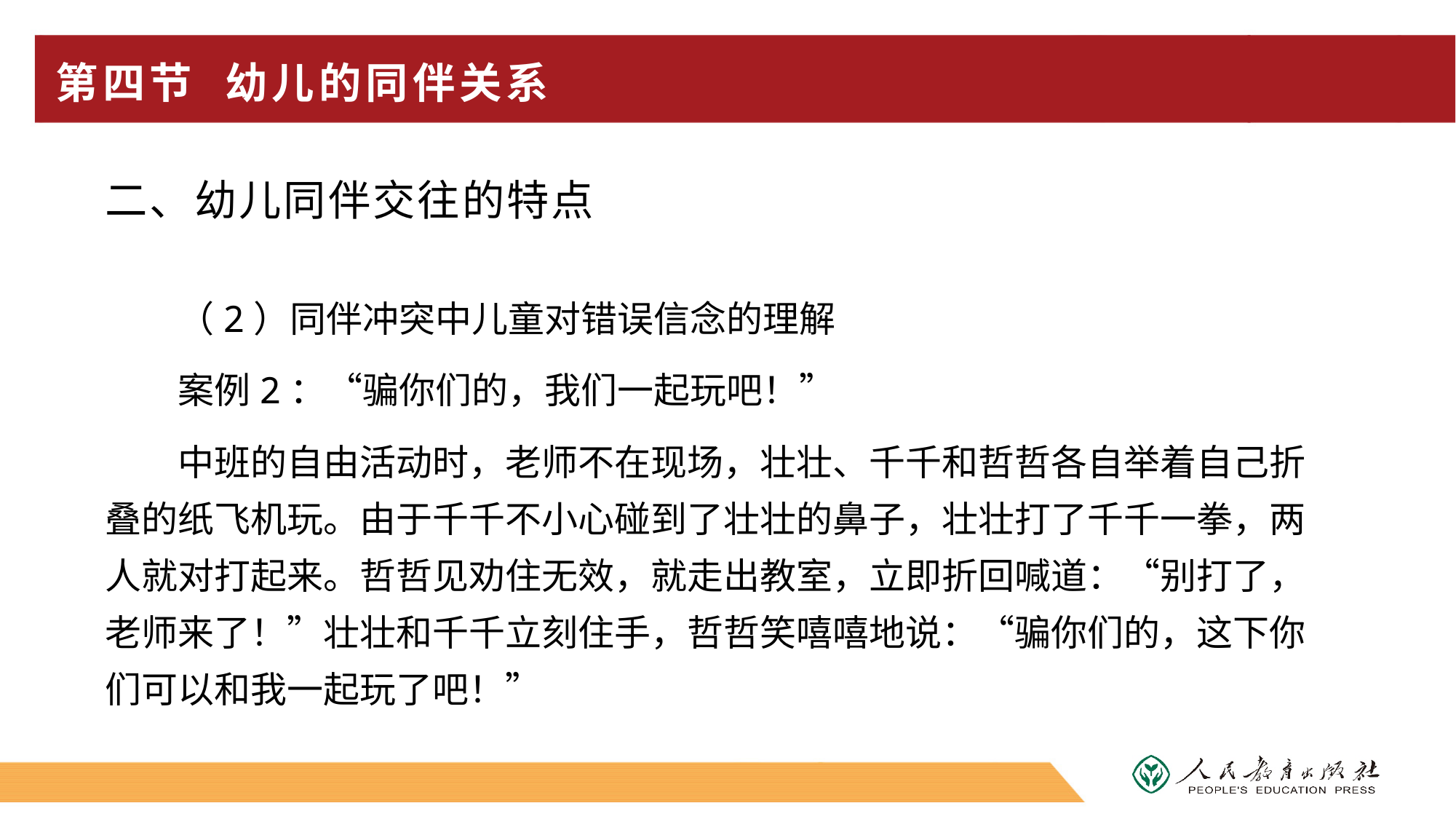

# 第四节  幼儿的同伴关系
二、幼儿同伴交往的特点
（2）同伴冲突中儿童对错误信念的理解
案例2：“骗你们的，我们一起玩吧！”
中班的自由活动时，老师不在现场，壮壮、千千和哲哲各自举着自己折叠的纸飞机玩。由于千千不小心碰到了壮壮的鼻子，壮壮打了千千一拳，两人就对打起来。哲哲见劝住无效，就走出教室，立即折回喊道：“别打了，老师来了！”壮壮和千千立刻住手，哲哲笑嘻嘻地说：“骗你们的，这下你们可以和我一起玩了吧！”